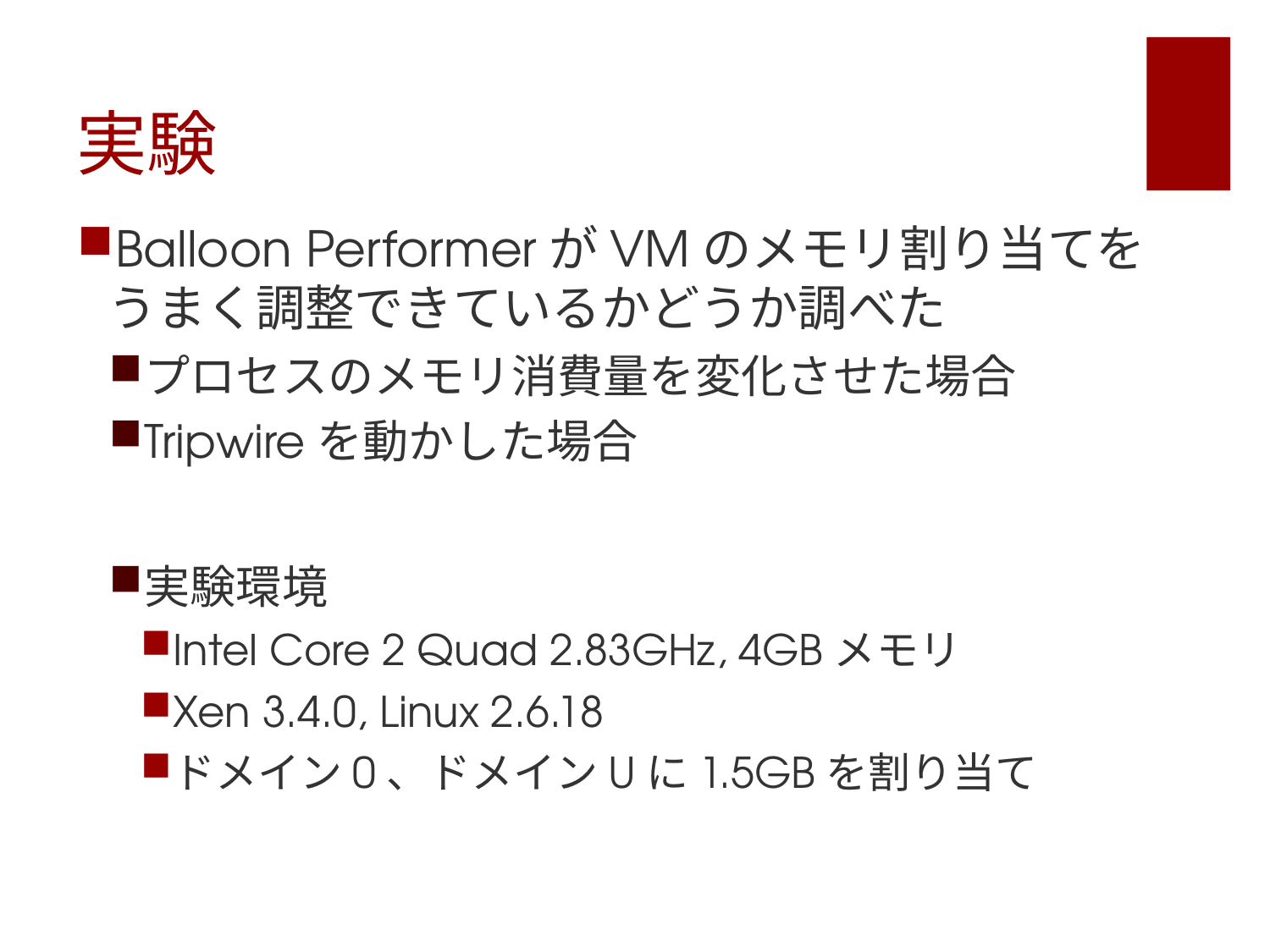

# 実験
Balloon PerformerがVMのメモリ割り当てをうまく調整できているかどうか調べた
プロセスのメモリ消費量を変化させた場合
Tripwireを動かした場合

実験環境
Intel Core 2 Quad 2.83GHz, 4GBメモリ
Xen 3.4.0, Linux 2.6.18
ドメイン0、ドメインUに1.5GBを割り当て